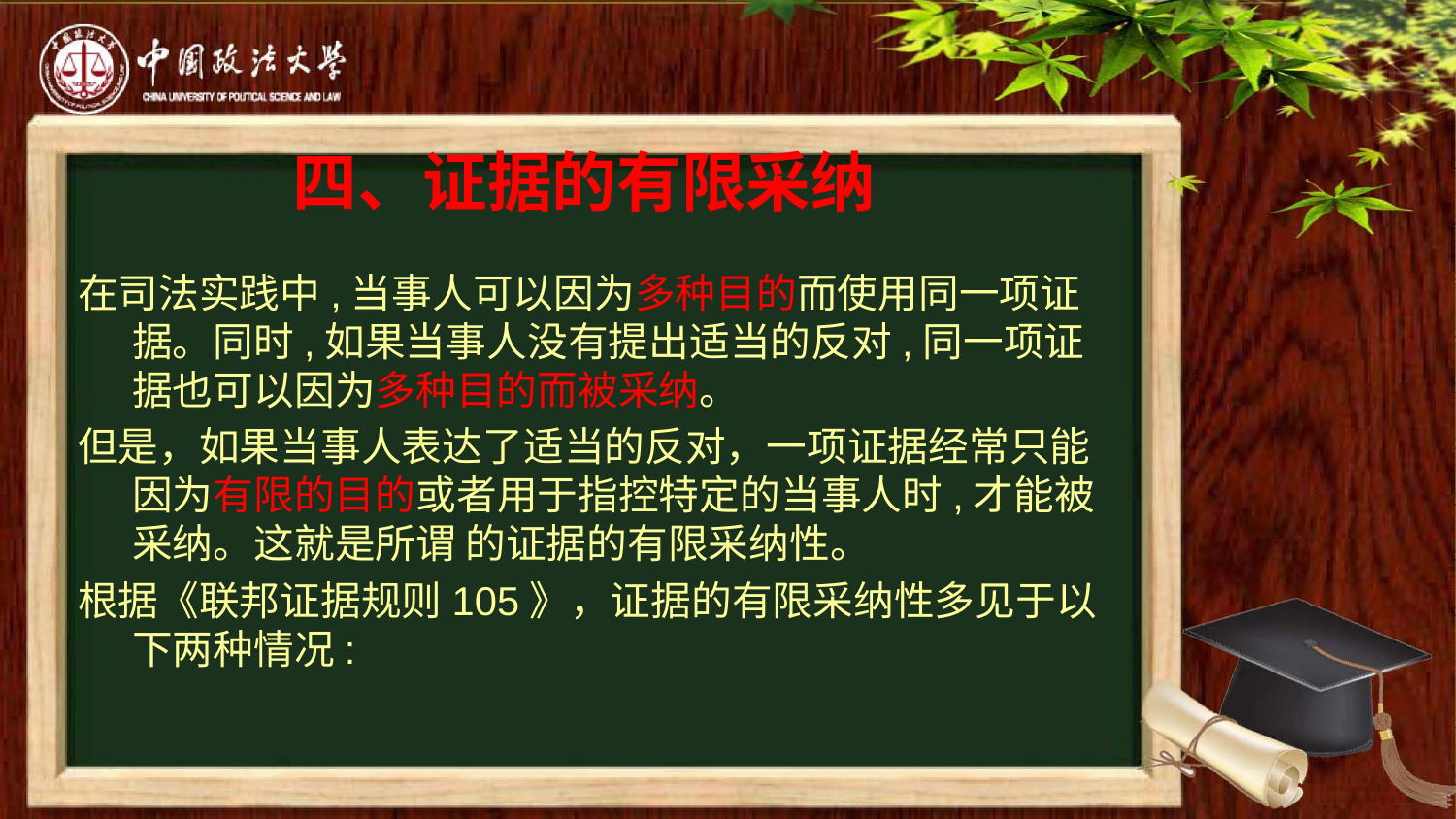

# 四、证据的有限采纳
在司法实践中,当事人可以因为多种目的而使用同一项证据。同时,如果当事人没有提出适当的反对,同一项证据也可以因为多种目的而被采纳。
但是，如果当事人表达了适当的反对，一项证据经常只能因为有限的目的或者用于指控特定的当事人时,才能被采纳。这就是所谓 的证据的有限采纳性。
根据《联邦证据规则105》，证据的有限采纳性多见于以下两种情况: